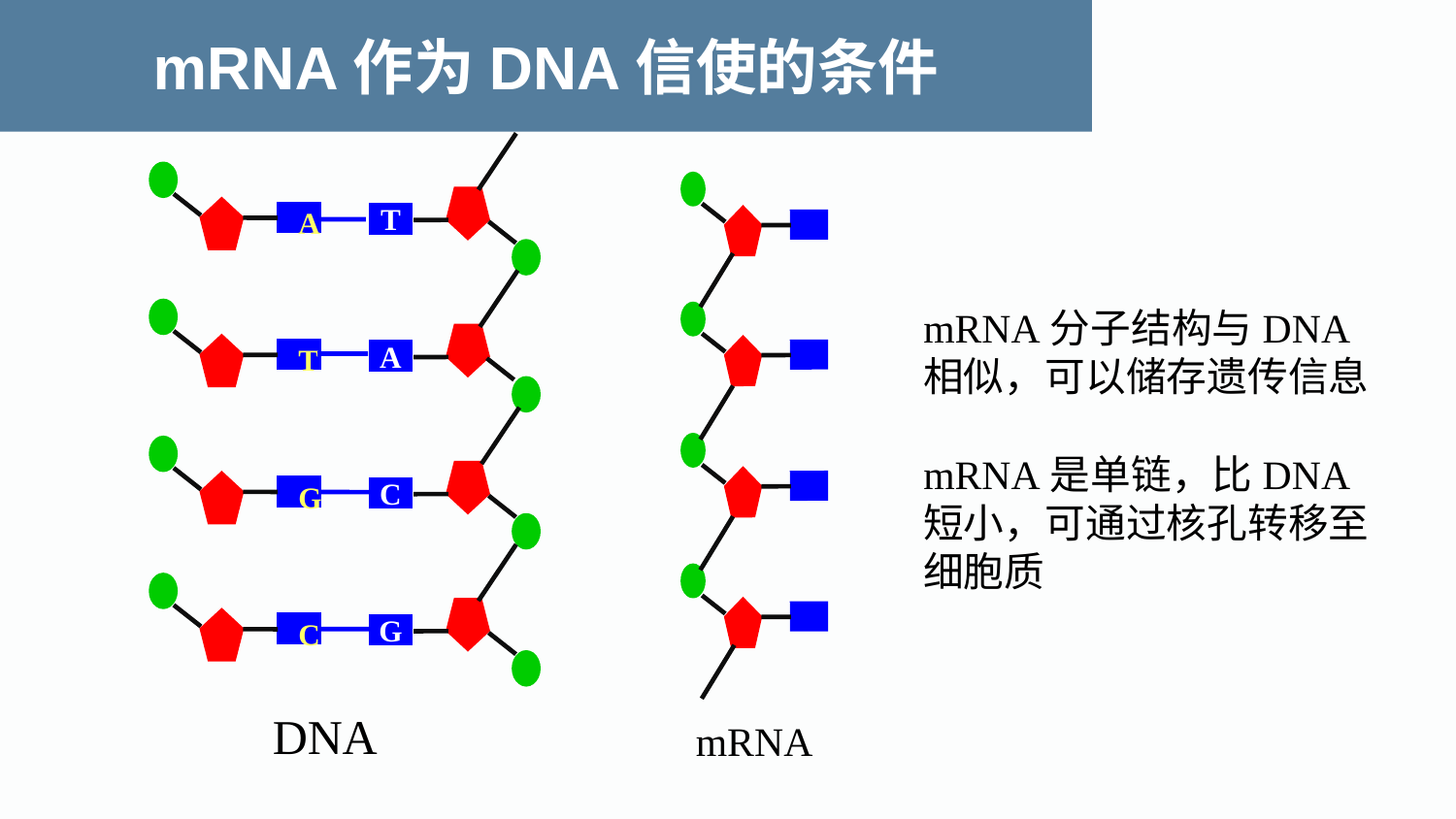

mRNA作为DNA信使的条件

T

A

C

G

A

T

G

C

mRNA分子结构与DNA相似，可以储存遗传信息

mRNA是单链，比DNA短小，可通过核孔转移至细胞质
DNA
mRNA
DNA片段